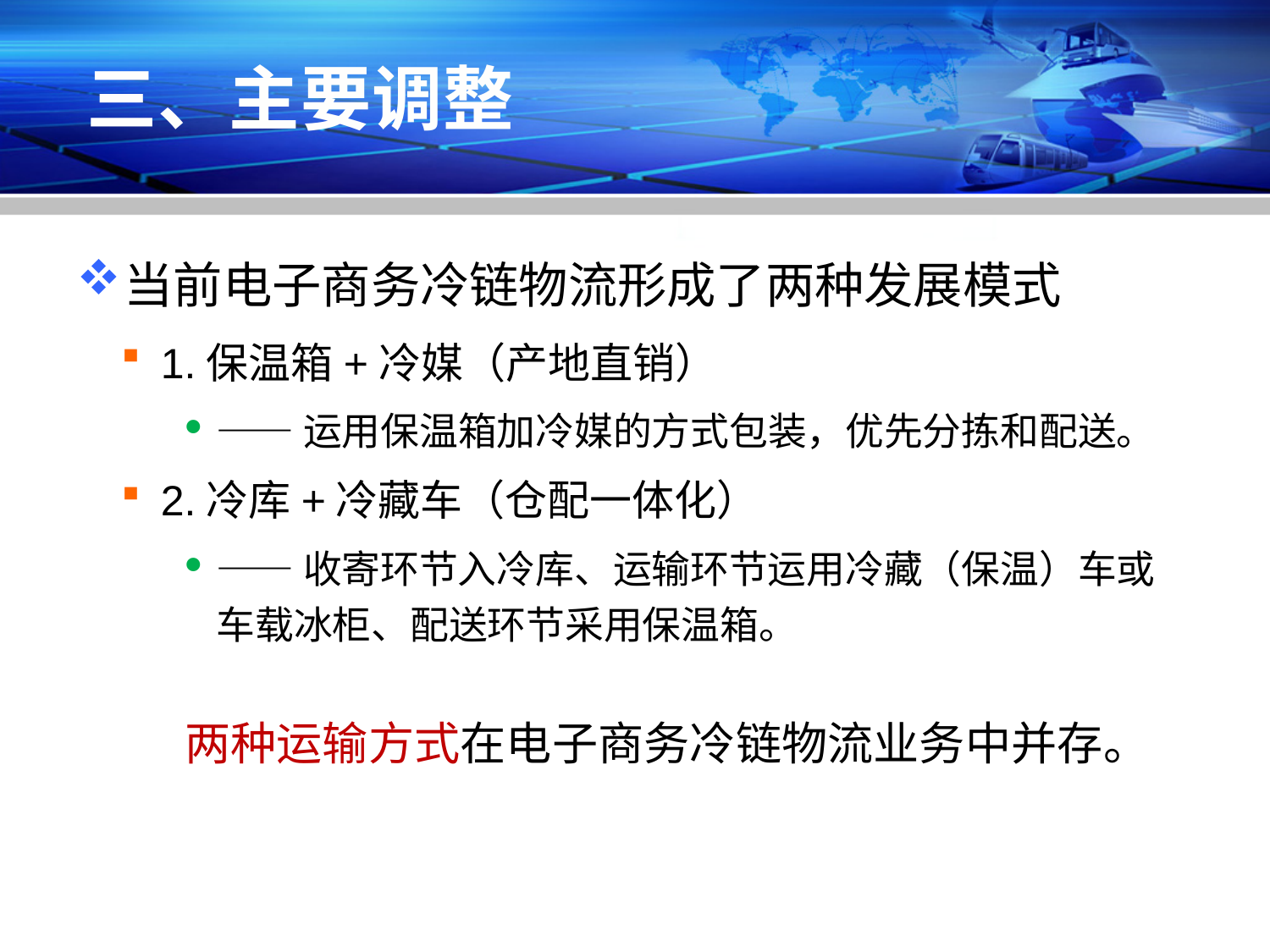

# 三、主要调整
当前电子商务冷链物流形成了两种发展模式

1.保温箱+冷媒（产地直销）
——运用保温箱加冷媒的方式包装，优先分拣和配送。
2.冷库+冷藏车（仓配一体化）
——收寄环节入冷库、运输环节运用冷藏（保温）车或车载冰柜、配送环节采用保温箱。

两种运输方式在电子商务冷链物流业务中并存。